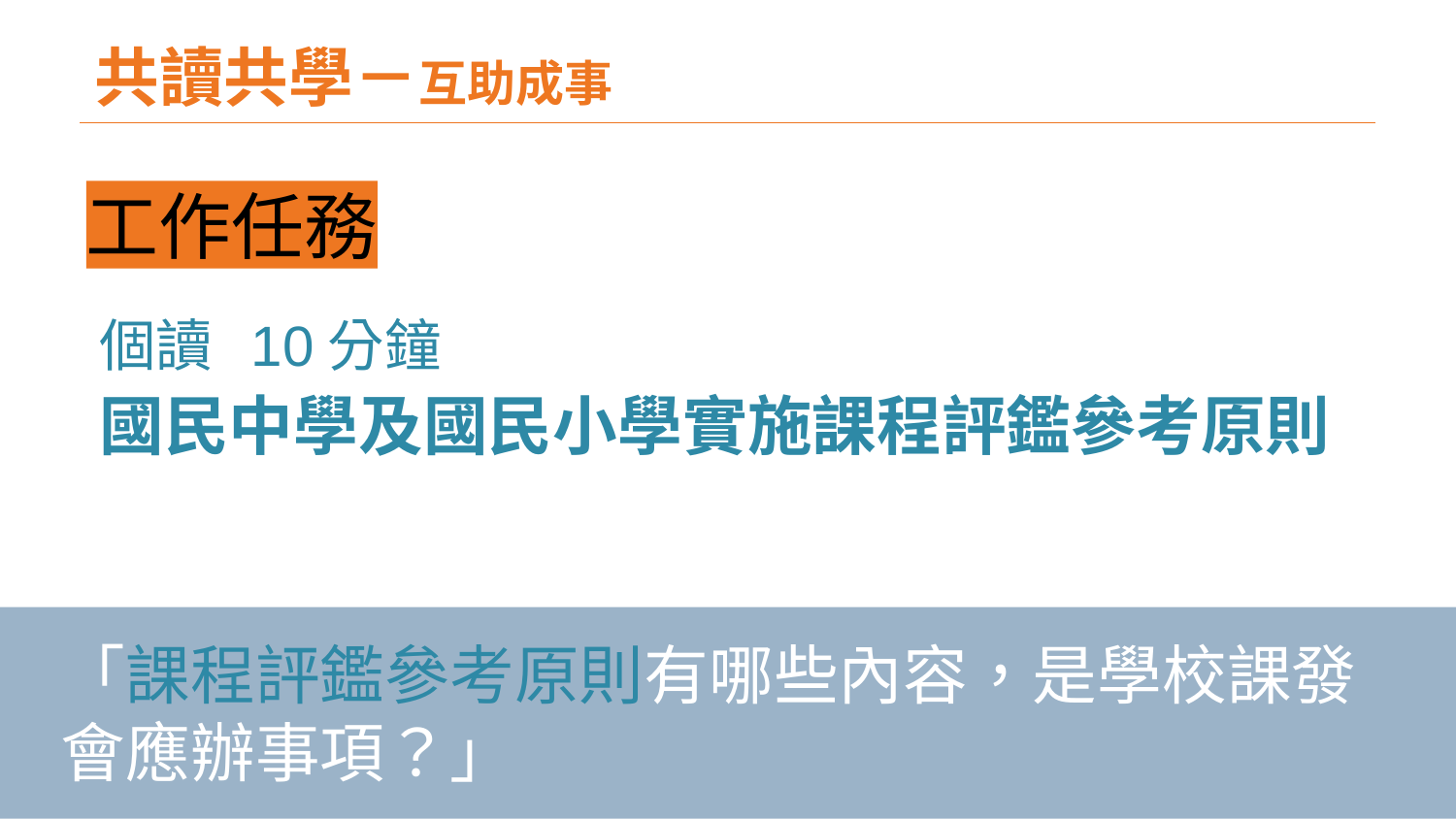

# 共讀共學－互助成事
工作任務
個讀  10分鐘
國民中學及國民小學實施課程評鑑參考原則

「課程評鑑參考原則有哪些內容，是學校課發會應辦事項？」